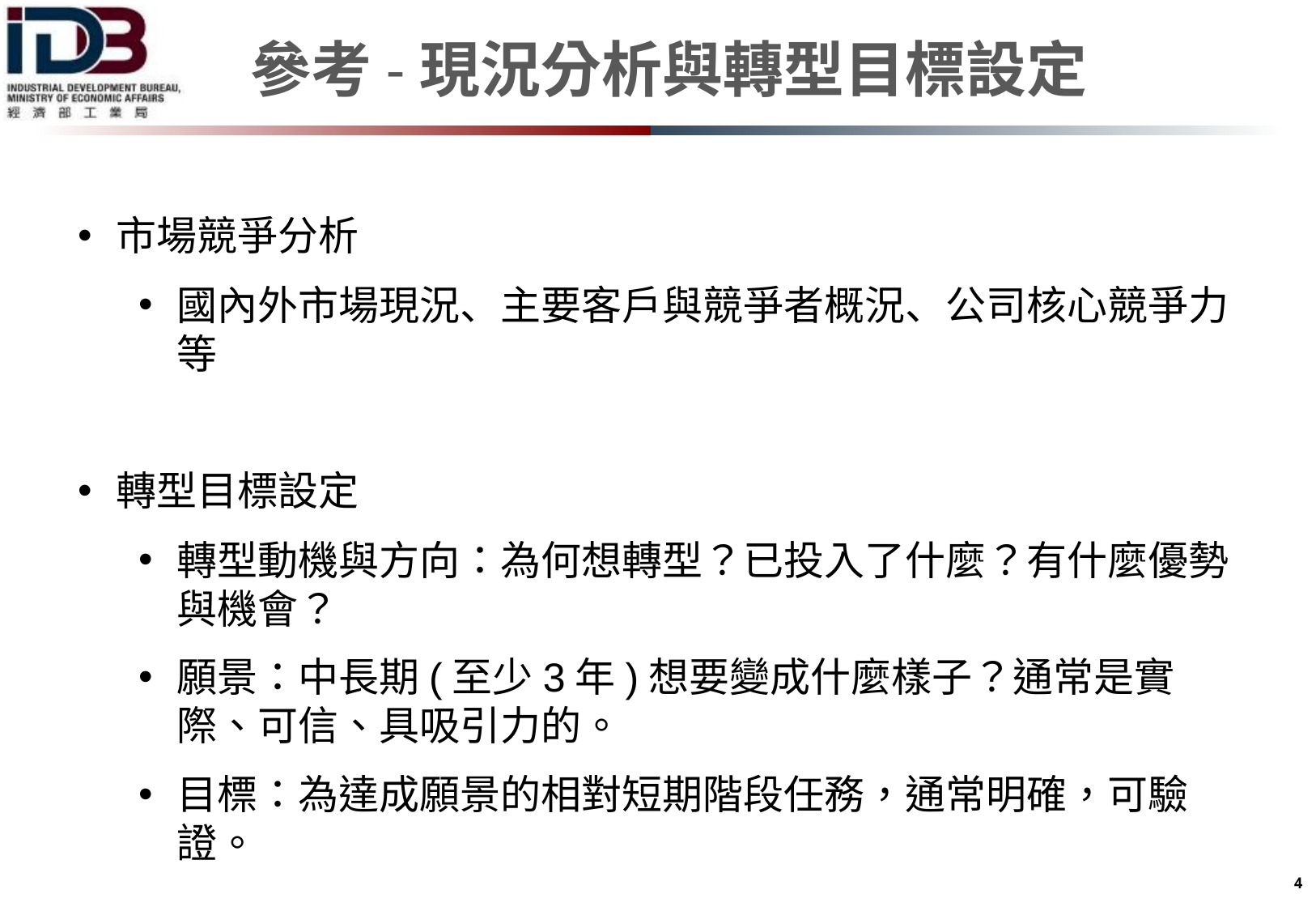

參考-現況分析與轉型目標設定
市場競爭分析
國內外市場現況、主要客戶與競爭者概況、公司核心競爭力等

轉型目標設定
轉型動機與方向：為何想轉型？已投入了什麼？有什麼優勢與機會？
願景：中長期(至少3年)想要變成什麼樣子？通常是實際、可信、具吸引力的。
目標：為達成願景的相對短期階段任務，通常明確，可驗證。
4